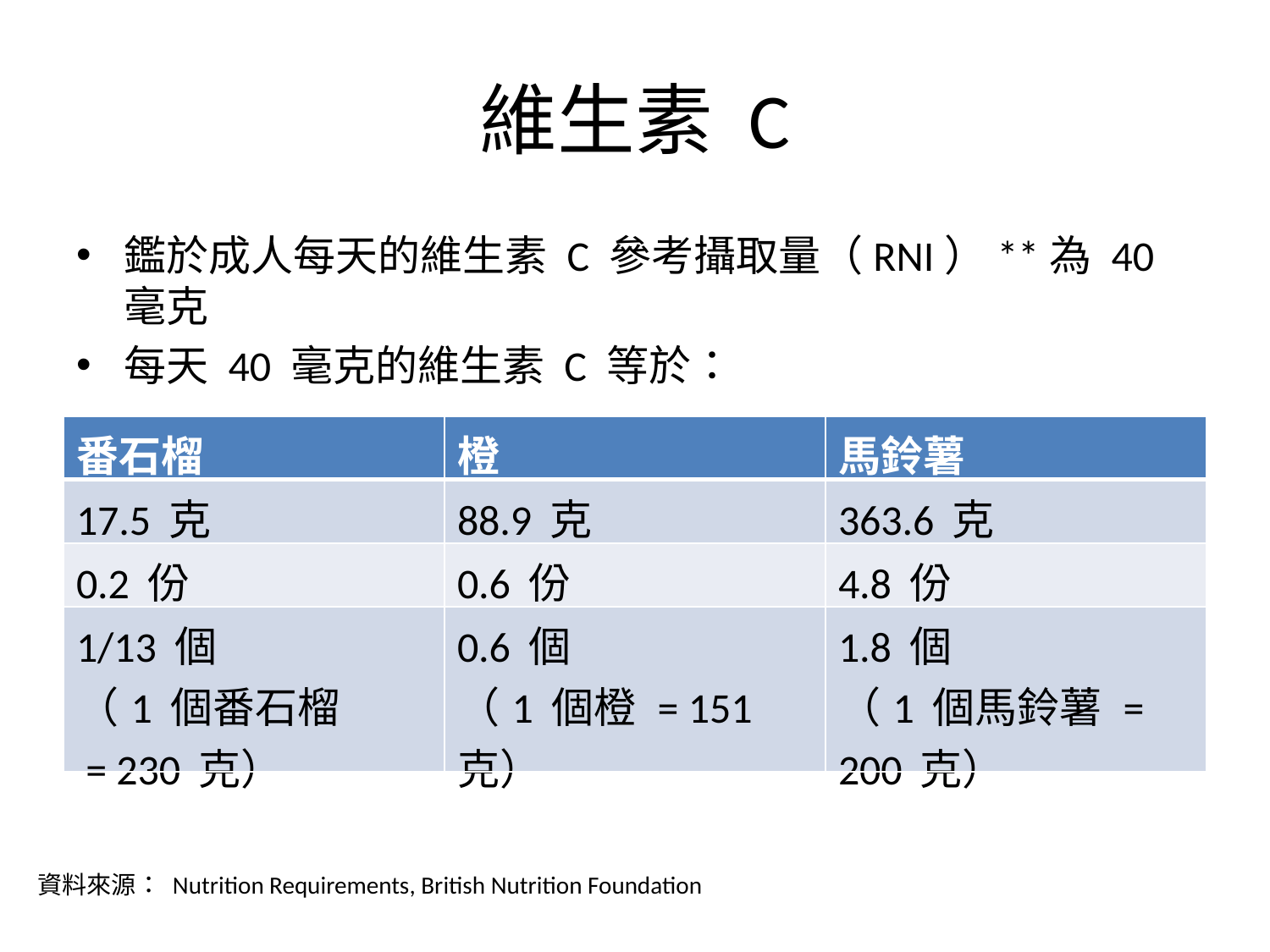

# 維生素 C
鑑於成人每天的維生素 C 參考攝取量（RNI）**為 40 毫克
每天 40 毫克的維生素 C 等於：
| 番石榴 | 橙 | 馬鈴薯 |
| --- | --- | --- |
| 17.5 克 | 88.9 克 | 363.6 克 |
| 0.2 份 | 0.6 份 | 4.8 份 |
| 1/13 個 （1 個番石榴 = 230 克） | 0.6 個 （1 個橙 = 151 克） | 1.8 個 （1 個馬鈴薯 = 200 克） |
資料來源： Nutrition Requirements, British Nutrition Foundation